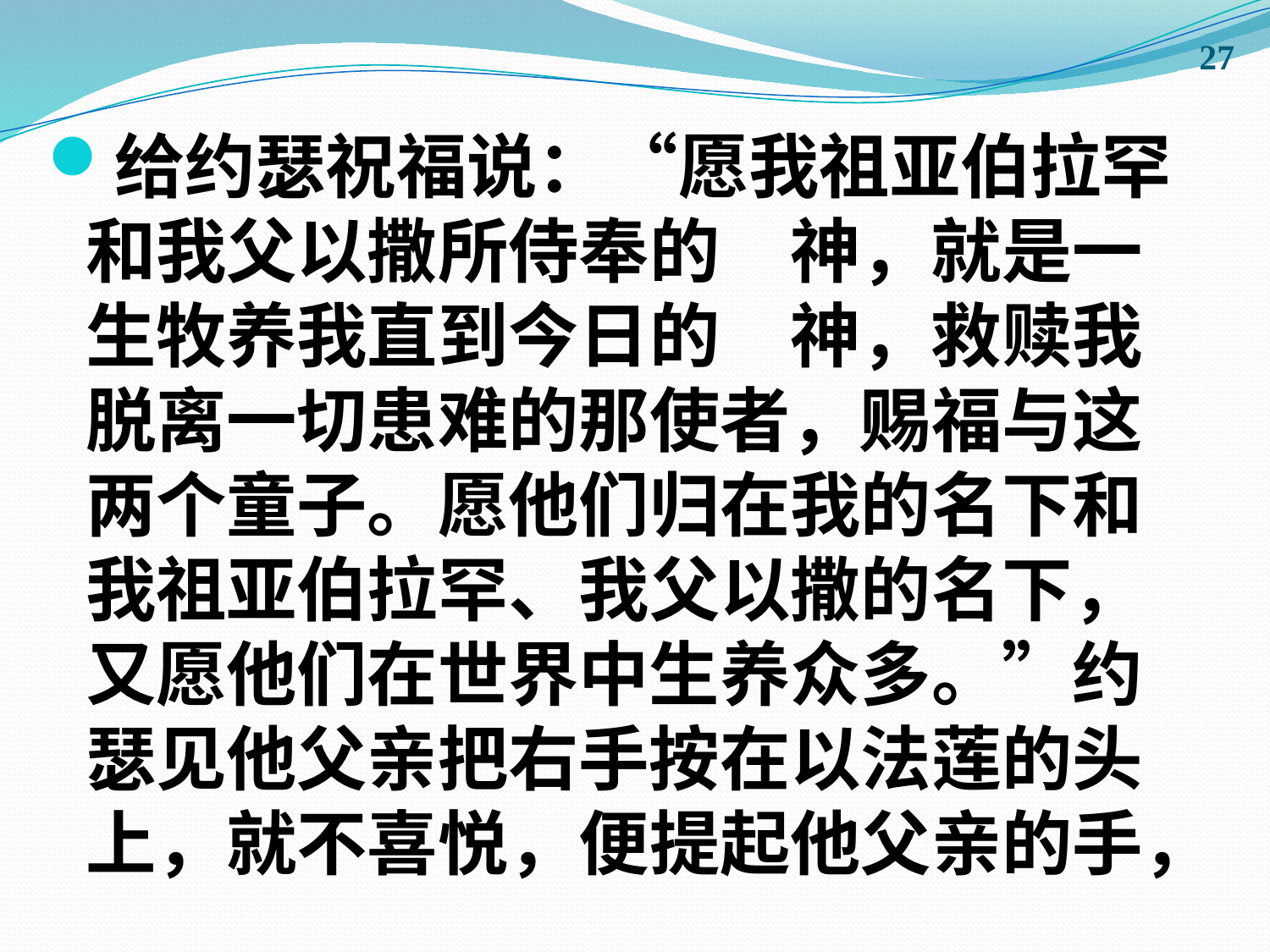

27
给约瑟祝福说：“愿我祖亚伯拉罕和我父以撒所侍奉的　神，就是一生牧养我直到今日的　神，救赎我脱离一切患难的那使者，赐福与这两个童子。愿他们归在我的名下和我祖亚伯拉罕、我父以撒的名下，又愿他们在世界中生养众多。”约瑟见他父亲把右手按在以法莲的头上，就不喜悦，便提起他父亲的手，